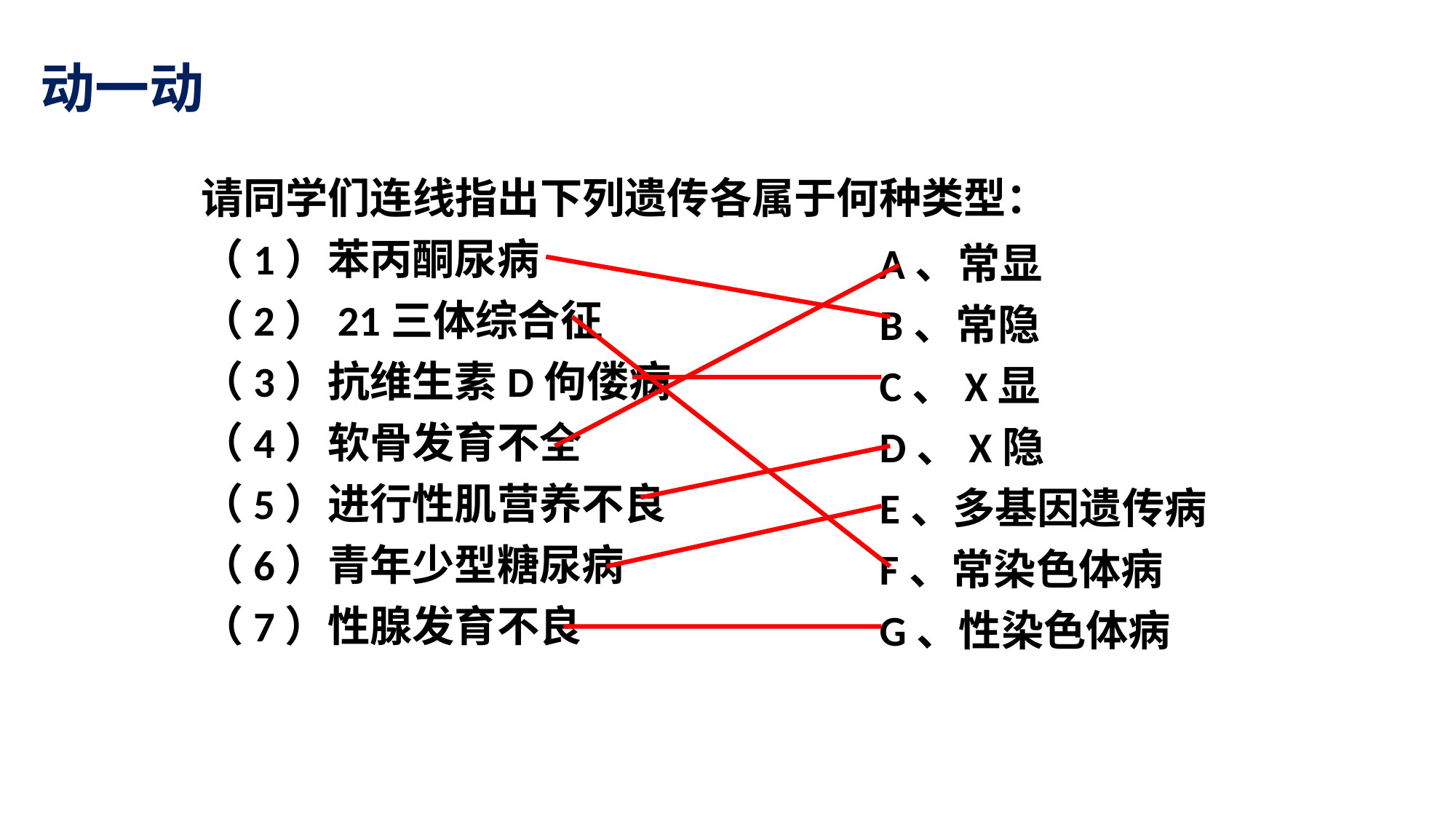

动一动
请同学们连线指出下列遗传各属于何种类型：
（1）苯丙酮尿病
（2）21三体综合征
（3）抗维生素D佝偻病
（4）软骨发育不全
（5）进行性肌营养不良
（6）青年少型糖尿病
（7）性腺发育不良
A、常显
B、常隐
C、X显
D、X隐
E、多基因遗传病
F、常染色体病
G、性染色体病